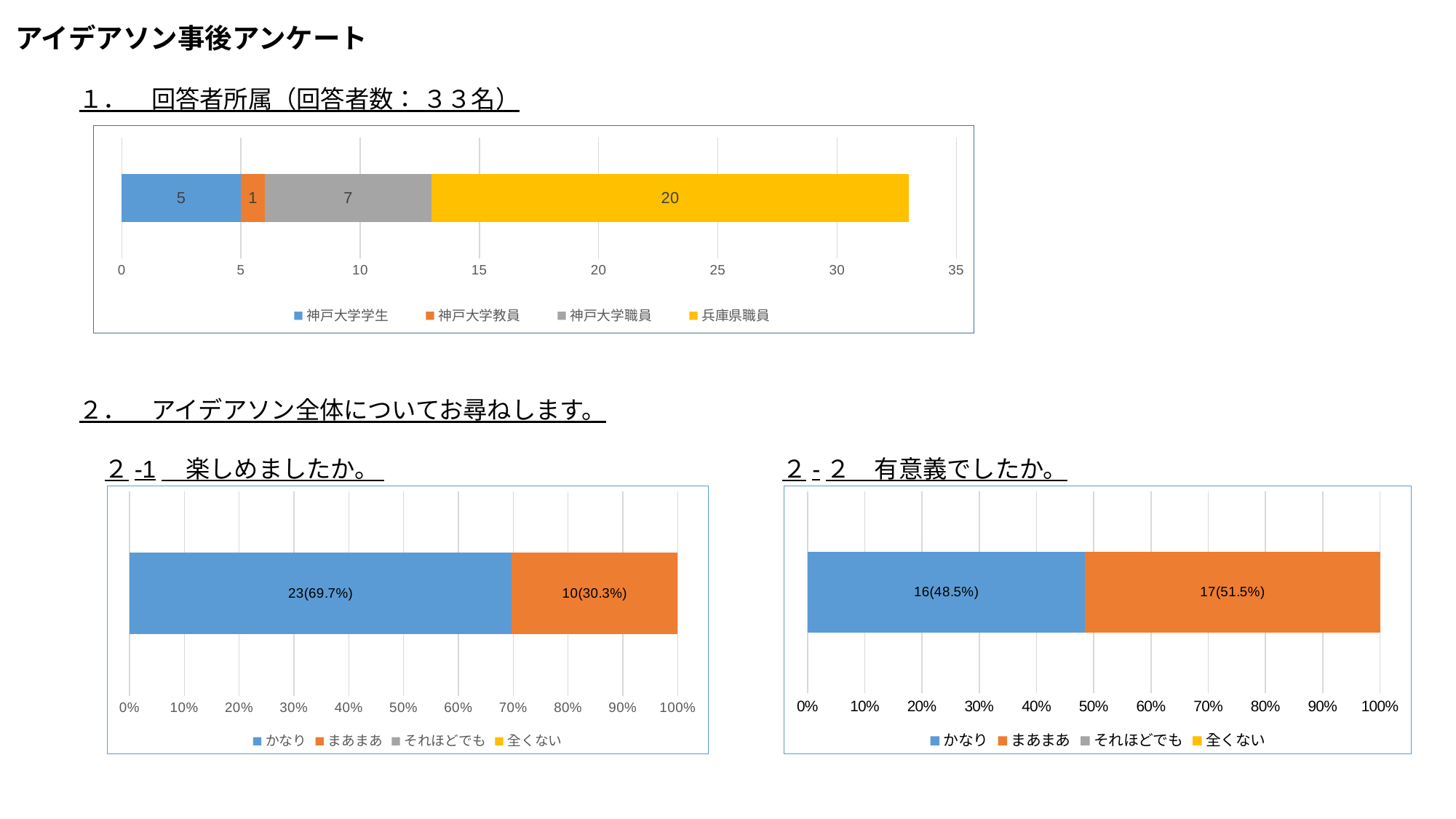

アイデアソン事後アンケート
１．　回答者所属（回答者数： ３３名）

### Chart

| Category | 神戸大学学生 | 神戸大学教員 | 神戸大学職員 | 兵庫県職員 |
|---|---|---|---|---|
| 集計 | 5.0 | 1.0 | 7.0 | 20.0 |
２．　アイデアソン全体についてお尋ねします。
２-1　楽しめましたか。
２-２　有意義でしたか。

### Chart

| Category | かなり | まあまあ | それほどでも | 全くない |
|---|---|---|---|---|

### Chart

| Category | かなり | まあまあ | それほどでも | 全くない |
|---|---|---|---|---|